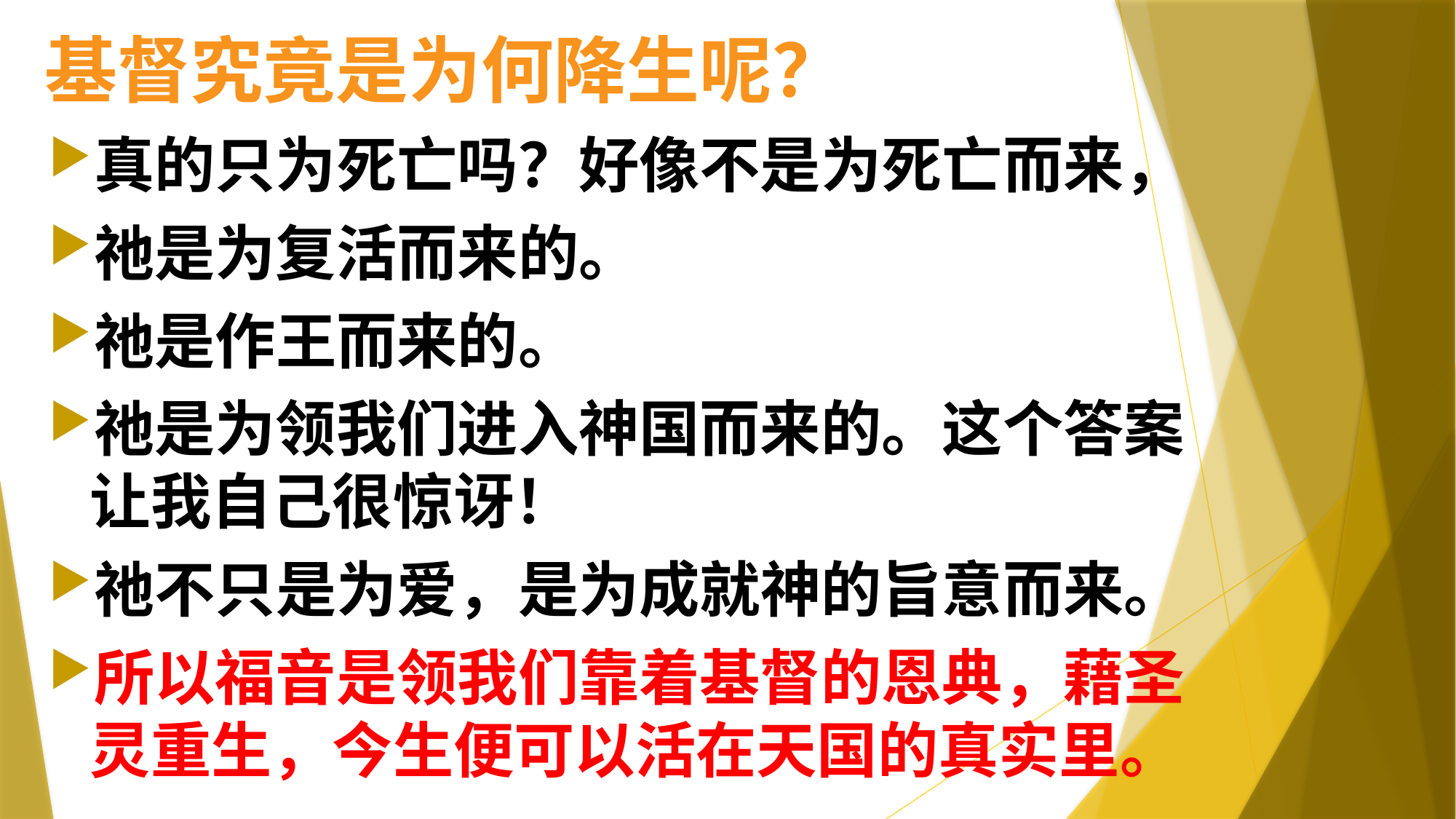

# 基督究竟是为何降生呢？
真的只为死亡吗？好像不是为死亡而来，
祂是为复活而来的。
祂是作王而来的。
祂是为领我们进入神国而来的。这个答案让我自己很惊讶！
祂不只是为爱，是为成就神的旨意而来。
所以福音是领我们靠着基督的恩典，藉圣灵重生，今生便可以活在天国的真实里。